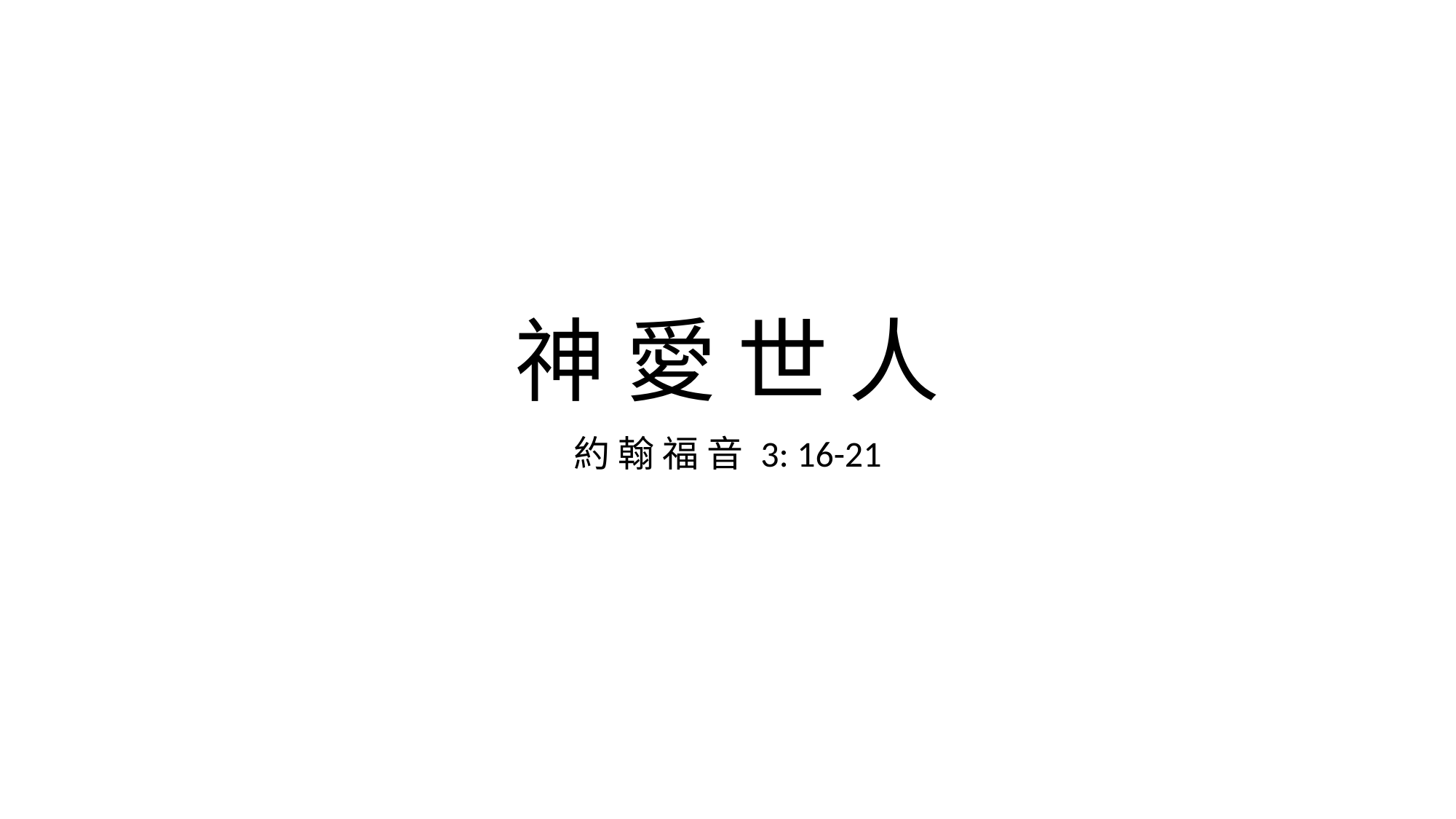

# 神 愛 世 人
約 翰 福 音 3: 16-21